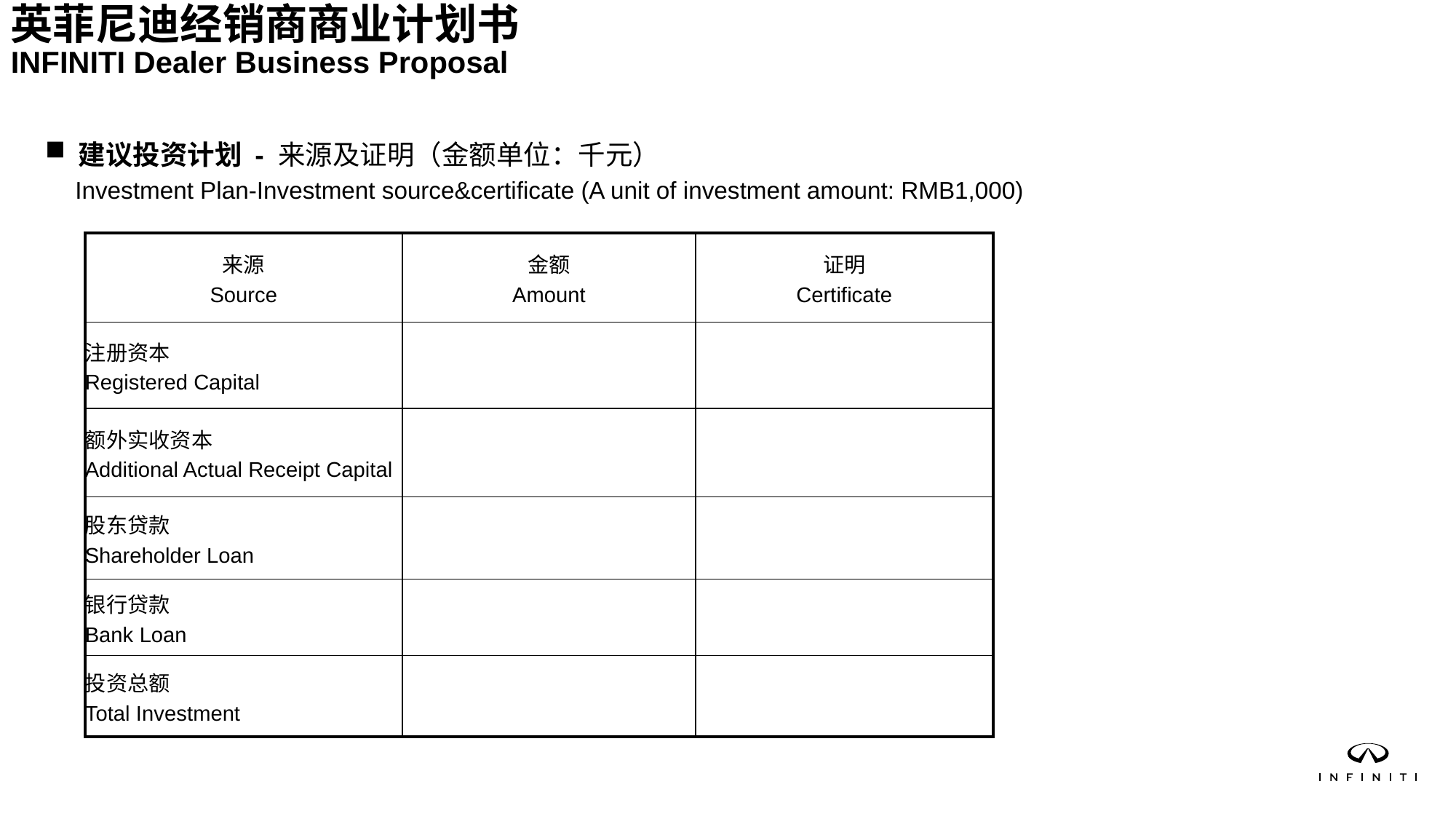

英菲尼迪经销商商业计划书
INFINITI Dealer Business Proposal
 建议投资计划 - 来源及证明（金额单位：千元）
     Investment Plan-Investment source&certificate (A unit of investment amount: RMB1,000)

| 来源 Source | 金额 Amount | 证明 Certificate |
| --- | --- | --- |
| 注册资本 Registered Capital |  |  |
| 额外实收资本 Additional Actual Receipt Capital |  |  |
| 股东贷款 Shareholder Loan |  |  |
| 银行贷款 Bank Loan |  |  |
| 投资总额 Total Investment |  |  |